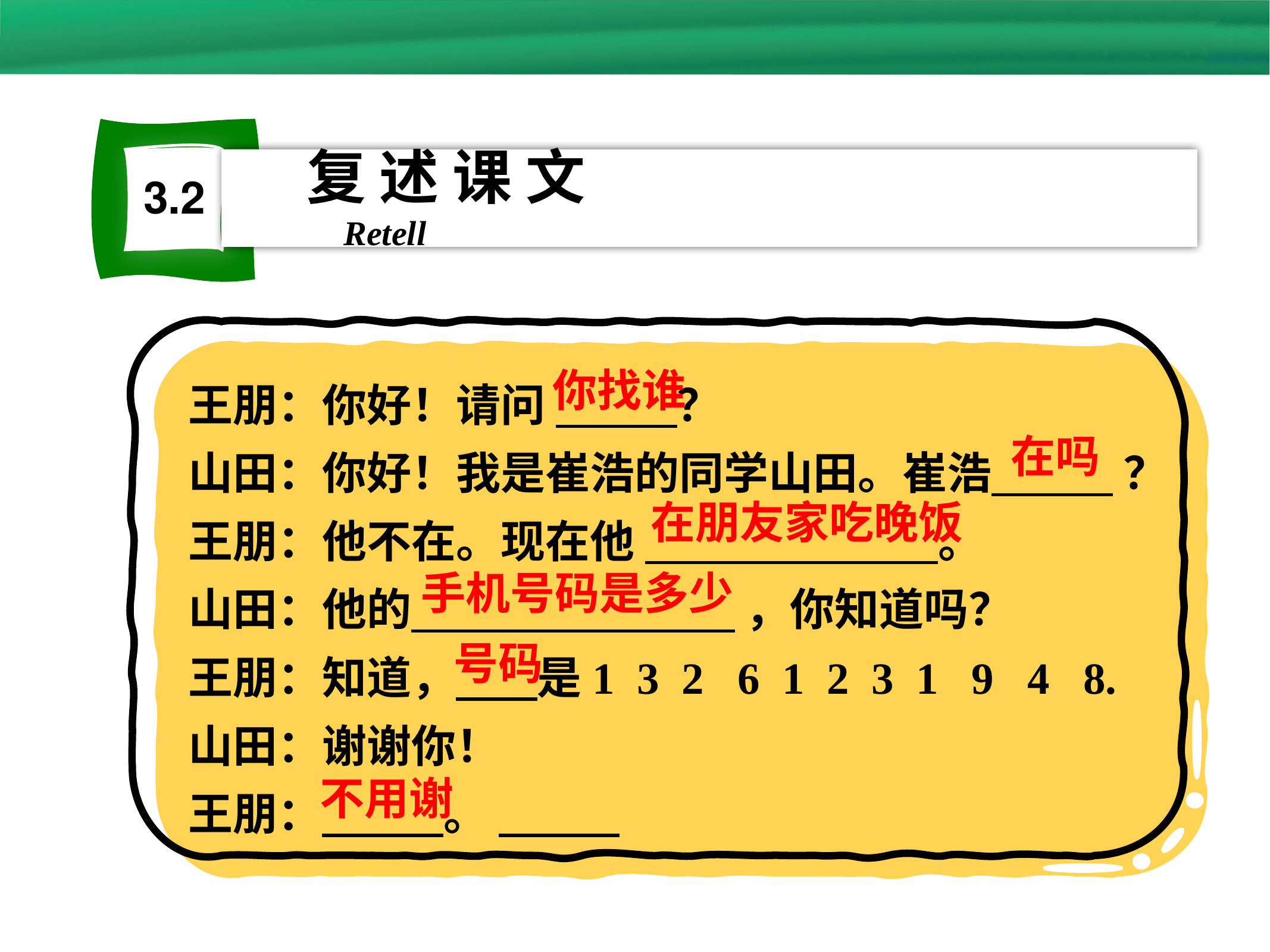

复 述 课 文
   Retell

3.2

你找谁
王朋：你好！请问             ？
山田：你好！我是崔浩的同学山田。崔浩             ？
王朋：他不在。现在他                              。
山田：他的                                 ，你知道吗？
王朋：知道，        是1  3  2   6  1  2  3  1   9   4   8.
山田：谢谢你！
王朋：            。
在吗
在朋友家吃晚饭
手机号码是多少
号码
不用谢